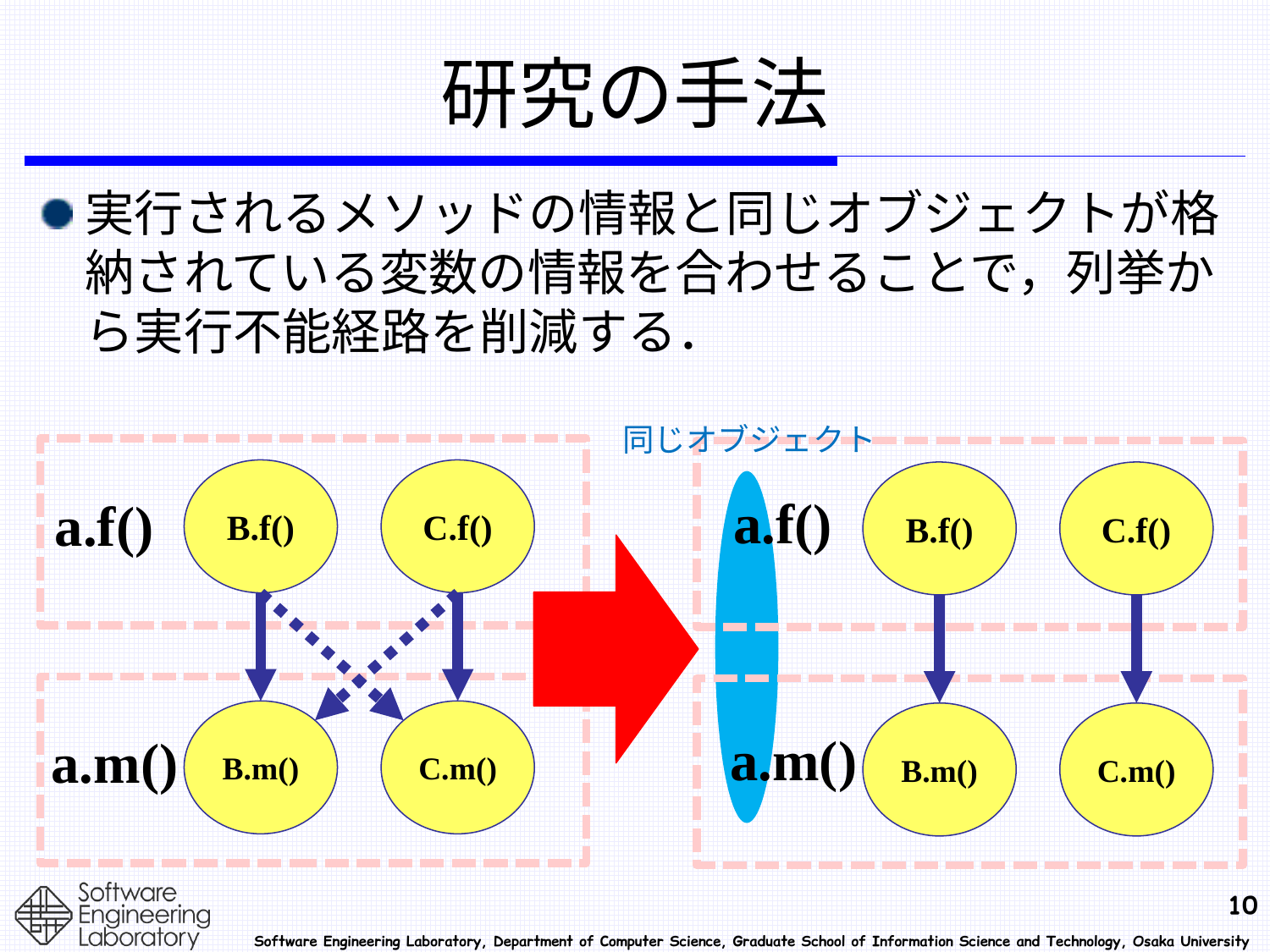

# 研究の手法
実行されるメソッドの情報と同じオブジェクトが格納されている変数の情報を合わせることで，列挙から実行不能経路を削減する．
同じオブジェクト

B.f()
C.f()

B.m()
C.m()

B.f()
C.f()

a.f()
a.f()

B.m()
C.m()
a.m()
a.m()